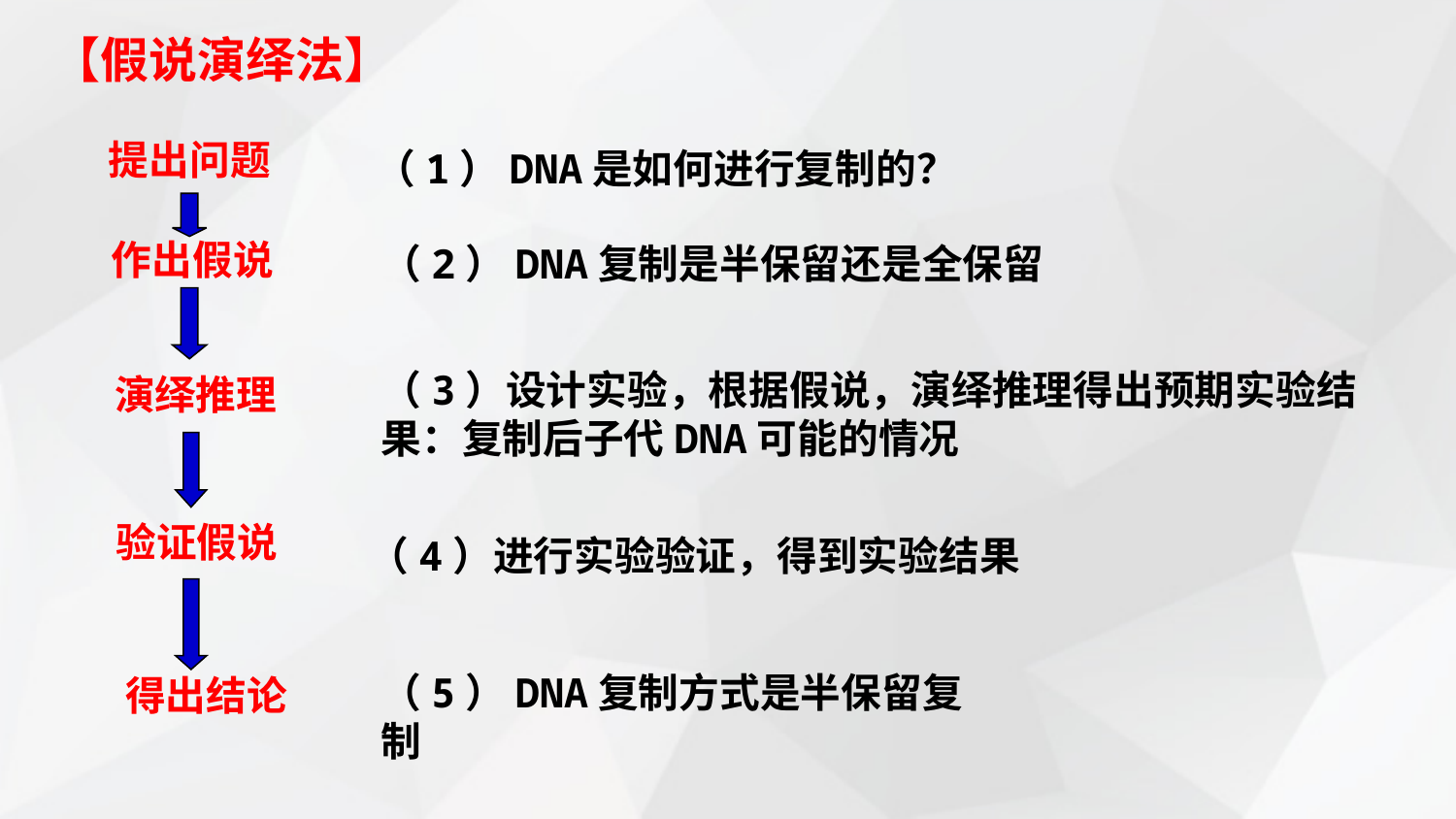

【假说演绎法】
提出问题

作出假说

演绎推理

验证假说

得出结论
（1）DNA是如何进行复制的？
（2）DNA复制是半保留还是全保留
（3）设计实验，根据假说，演绎推理得出预期实验结果：复制后子代DNA可能的情况
（4）进行实验验证，得到实验结果
（5）DNA复制方式是半保留复制